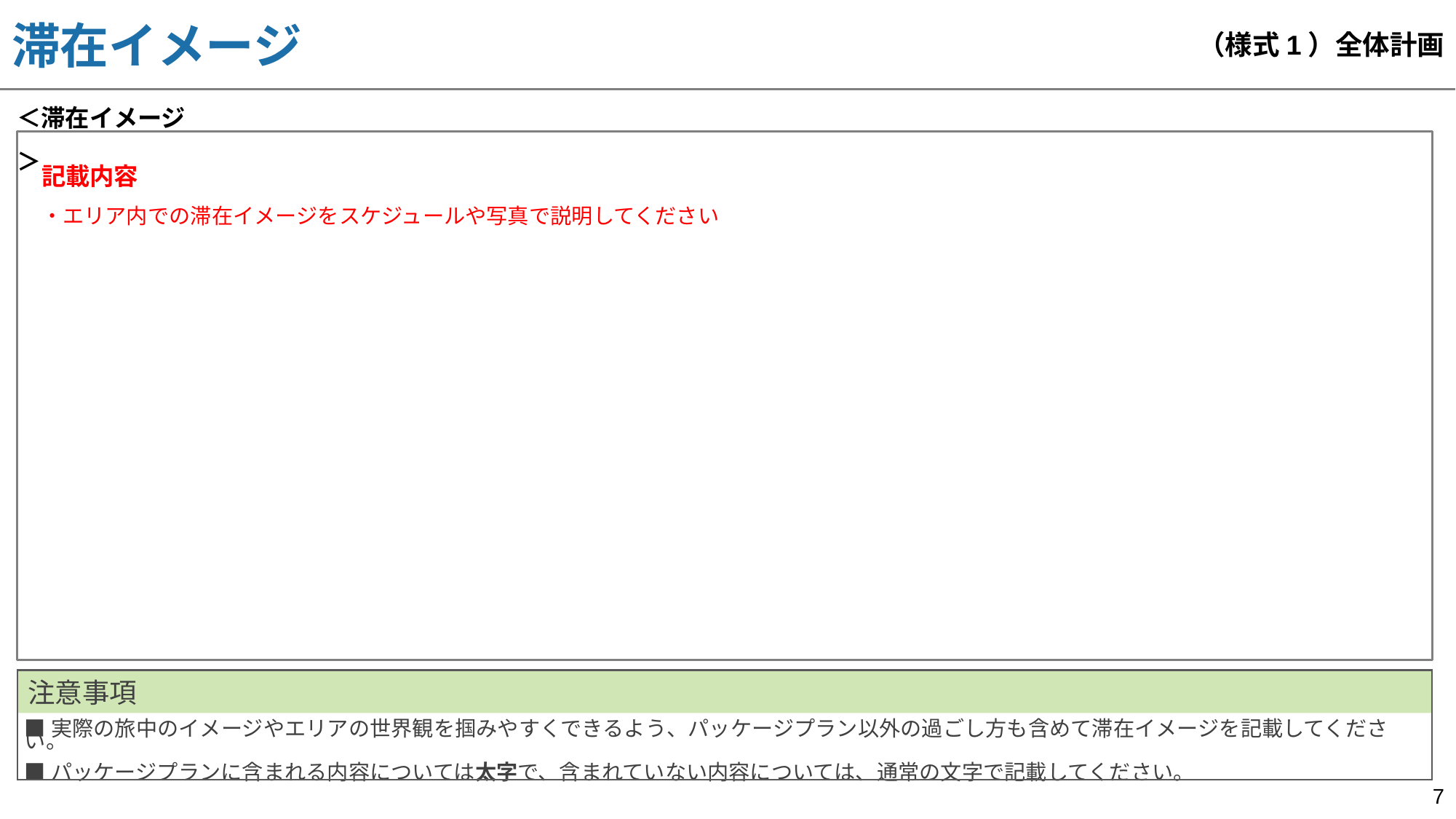

（様式1）全体計画
滞在イメージ
＜滞在イメージ＞

記載内容
・エリア内での滞在イメージをスケジュールや写真で説明してください

注意事項
■実際の旅中のイメージやエリアの世界観を掴みやすくできるよう、パッケージプラン以外の過ごし方も含めて滞在イメージを記載してください。
■パッケージプランに含まれる内容については太字で、含まれていない内容については、通常の文字で記載してください。
7